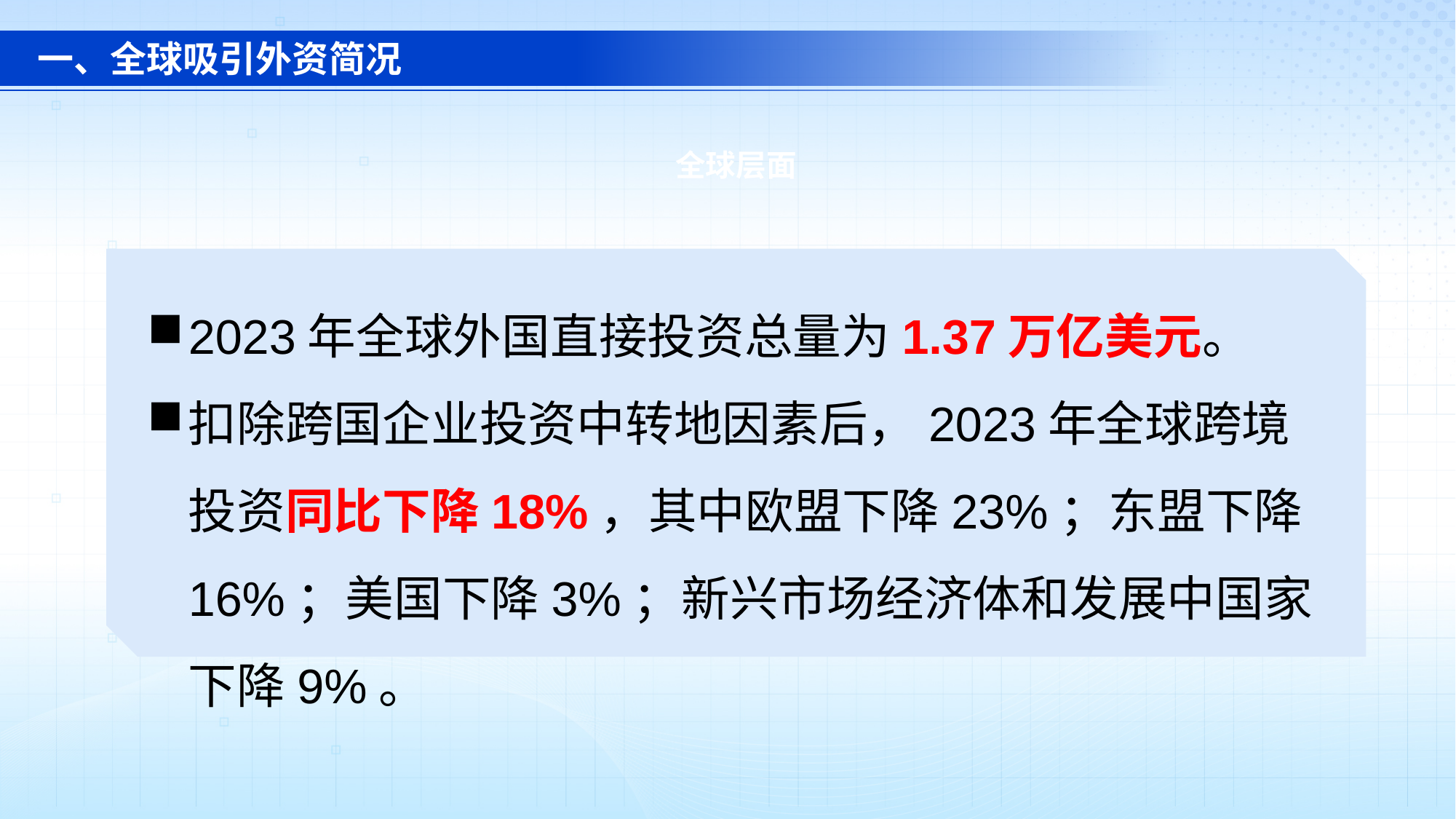

一、全球吸引外资简况

全球层面

2023年全球外国直接投资总量为1.37万亿美元。
扣除跨国企业投资中转地因素后，2023年全球跨境投资同比下降18%，其中欧盟下降23%；东盟下降16%；美国下降3%；新兴市场经济体和发展中国家下降9%。